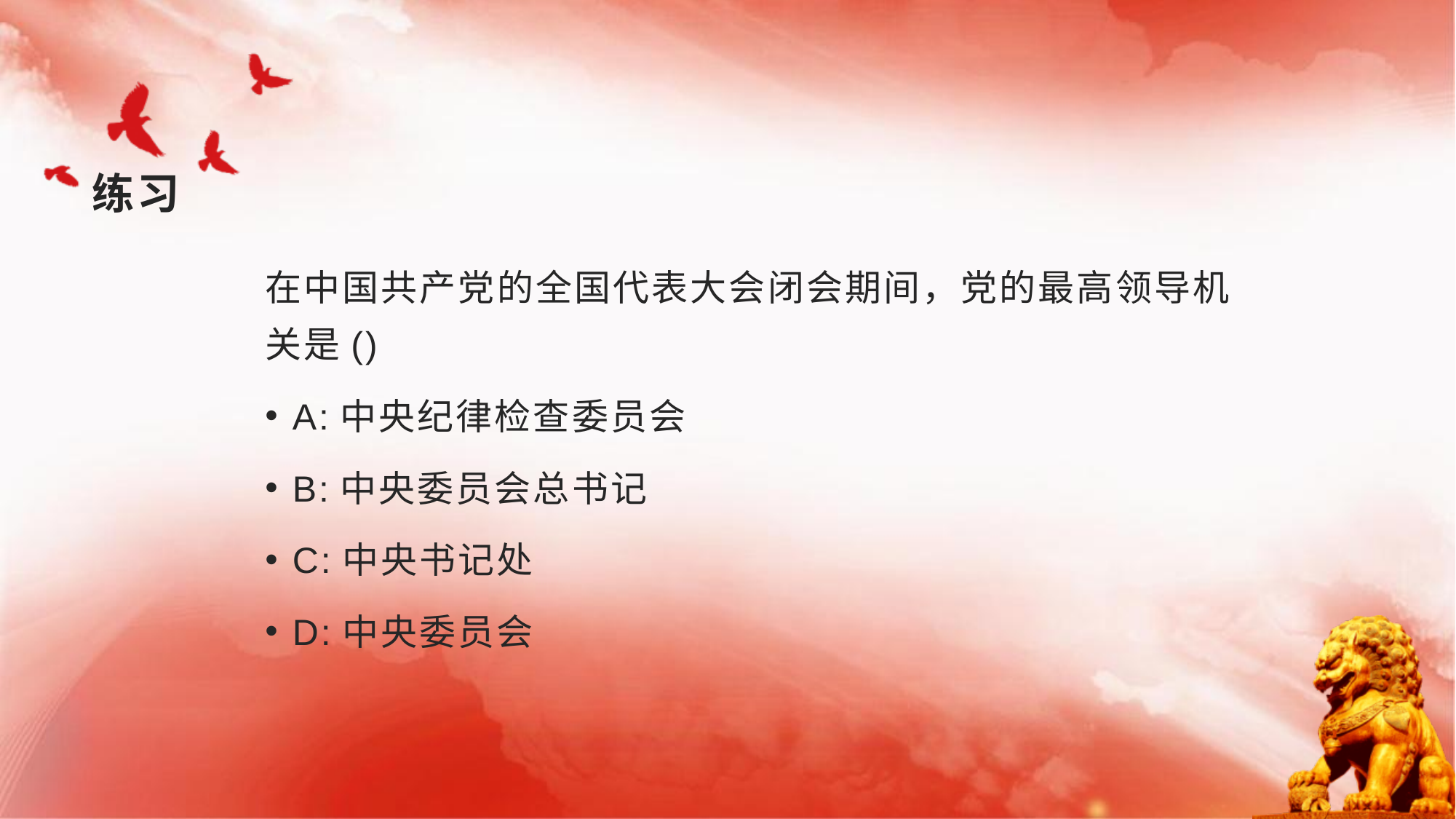

# 练习
在中国共产党的全国代表大会闭会期间，党的最高领导机关是()
A:中央纪律检查委员会
B:中央委员会总书记
C:中央书记处
D:中央委员会